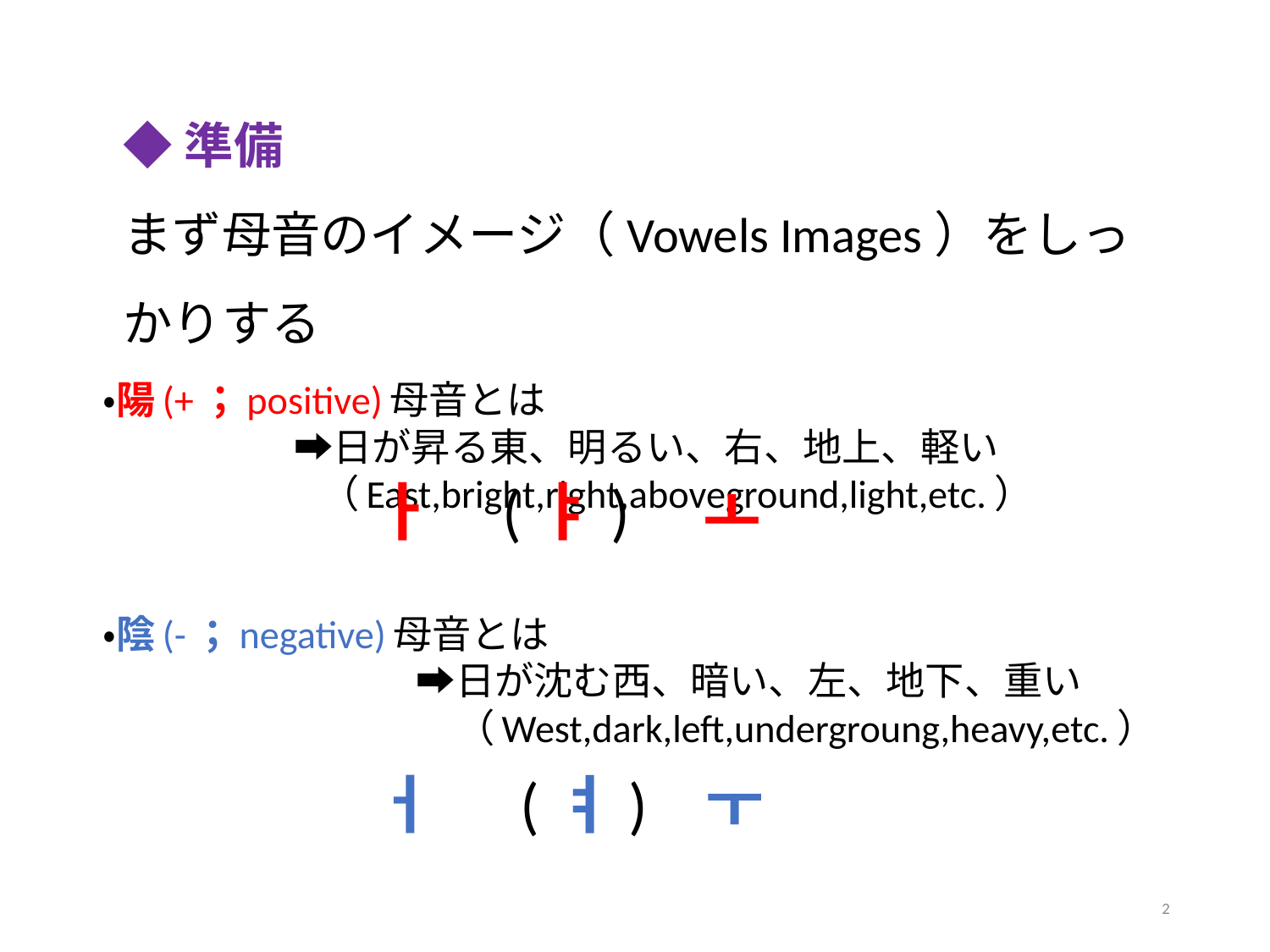

◆準備
まず母音のイメージ（Vowels Images）をしっかりする
# ・陽(+；positive)母音とは　 ➡日が昇る東、明るい、右、地上、軽い （East,bright,right,aboveground,light,etc.） ・陰(-；negative)母音とは　 　　　　　　　　➡日が沈む西、暗い、左、地下、重い 　　　　　　　　　（West,dark,left,undergroung,heavy,etc.）
ㅏ   (ㅑ)    ㅗ
ㅓ    (ㅕ)   ㅜ
2